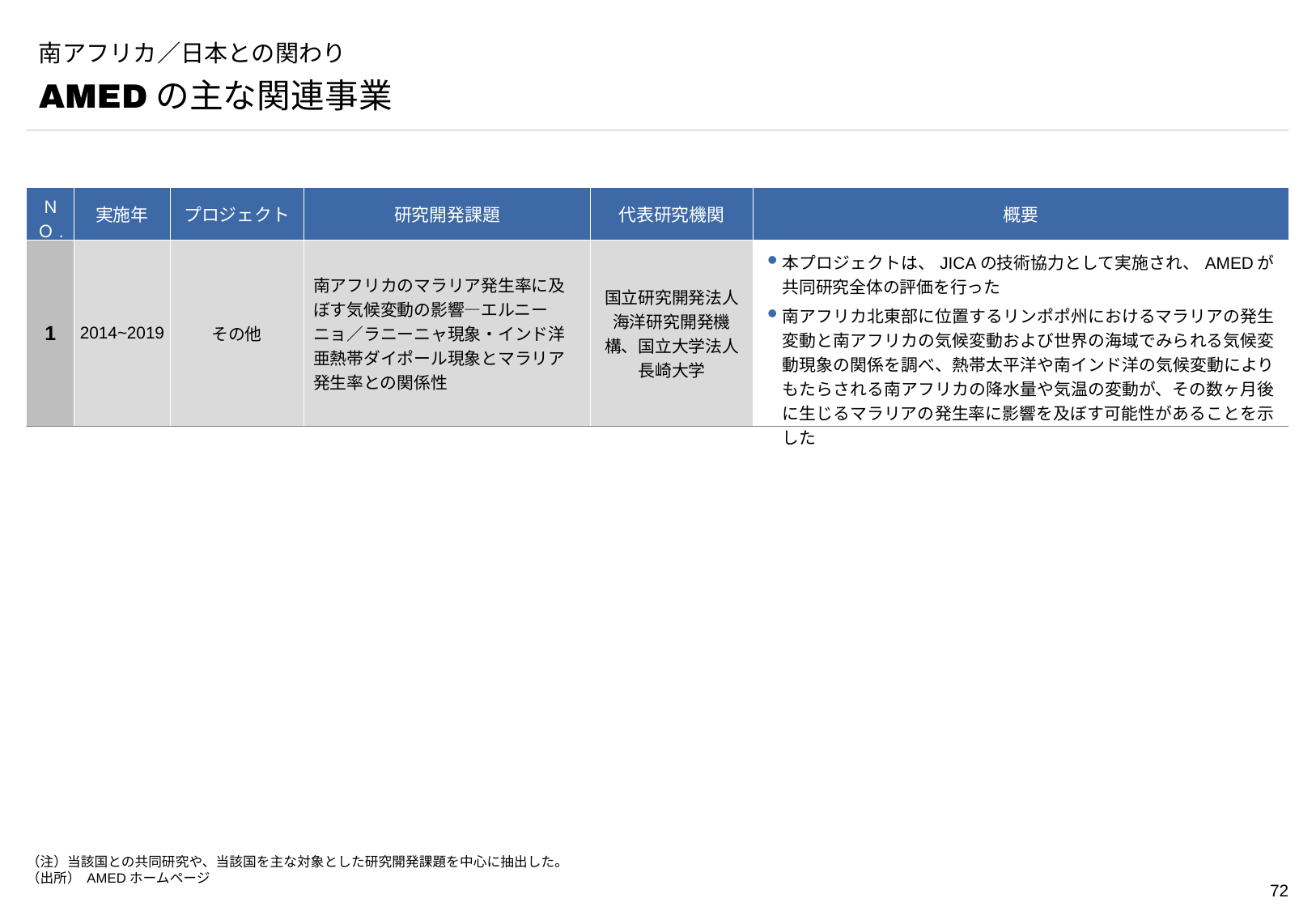

# 南アフリカ／日本との関わり
AMEDの主な関連事業
| ＮＯ. | 実施年 | プロジェクト | 研究開発課題 | 代表研究機関 | 概要 |
| --- | --- | --- | --- | --- | --- |
| 1 | 2014~2019 | その他 | 南アフリカのマラリア発生率に及ぼす気候変動の影響―エルニーニョ／ラニーニャ現象・インド洋亜熱帯ダイポール現象とマラリア発生率との関係性 | 国立研究開発法人海洋研究開発機構、国立大学法人長崎大学 | 本プロジェクトは、JICAの技術協力として実施され、AMEDが共同研究全体の評価を行った 南アフリカ北東部に位置するリンポポ州におけるマラリアの発生変動と南アフリカの気候変動および世界の海域でみられる気候変動現象の関係を調べ、熱帯太平洋や南インド洋の気候変動によりもたらされる南アフリカの降水量や気温の変動が、その数ヶ月後に生じるマラリアの発生率に影響を及ぼす可能性があることを示した |
（注）当該国との共同研究や、当該国を主な対象とした研究開発課題を中心に抽出した。
（出所） AMEDホームページ